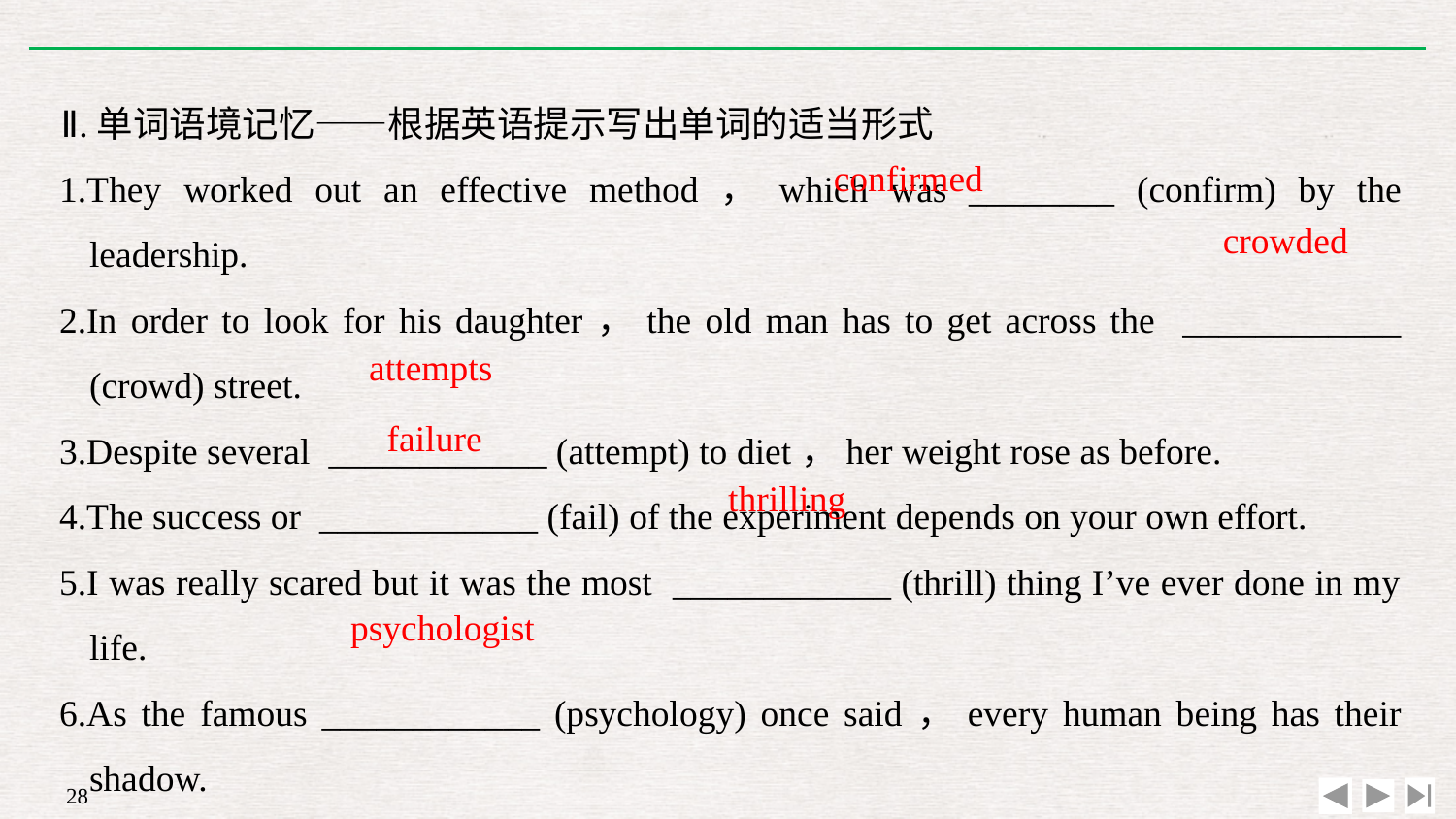

Ⅱ.单词语境记忆——根据英语提示写出单词的适当形式
1.They worked out an effective method，which was ________ (confirm) by the leadership.
2.In order to look for his daughter，the old man has to get across the  ____________ (crowd) street.
3.Despite several  ____________ (attempt) to diet，her weight rose as before.
4.The success or  ____________ (fail) of the experiment depends on your own effort.
5.I was really scared but it was the most  ____________ (thrill) thing I’ve ever done in my life.
6.As the famous ____________ (psychology) once said，every human being has their shadow.
confirmed
crowded
attempts
failure
thrilling
psychologist